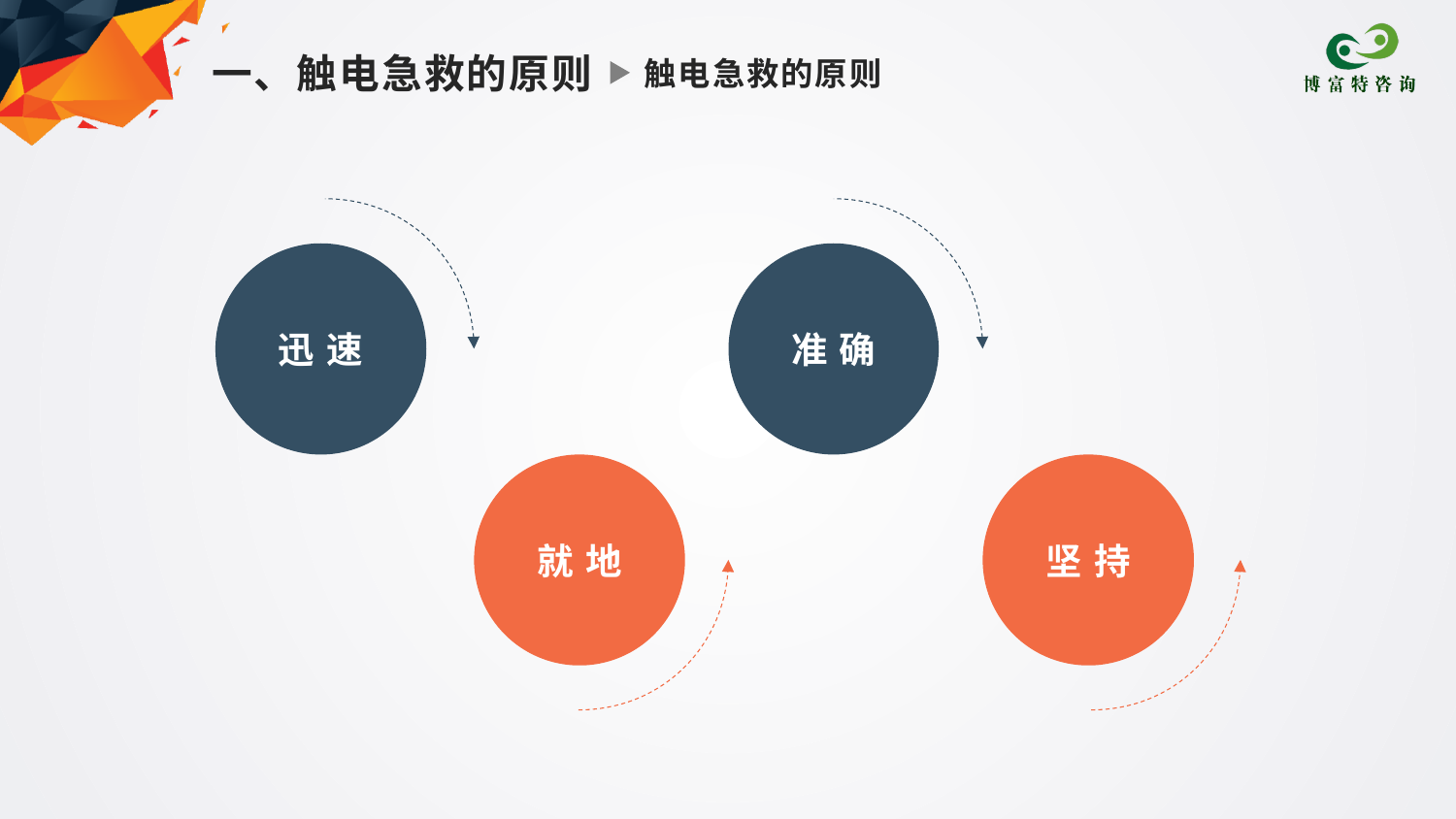

一、触电急救的原则
触电急救的原则

迅 速

准 确
就 地

坚 持